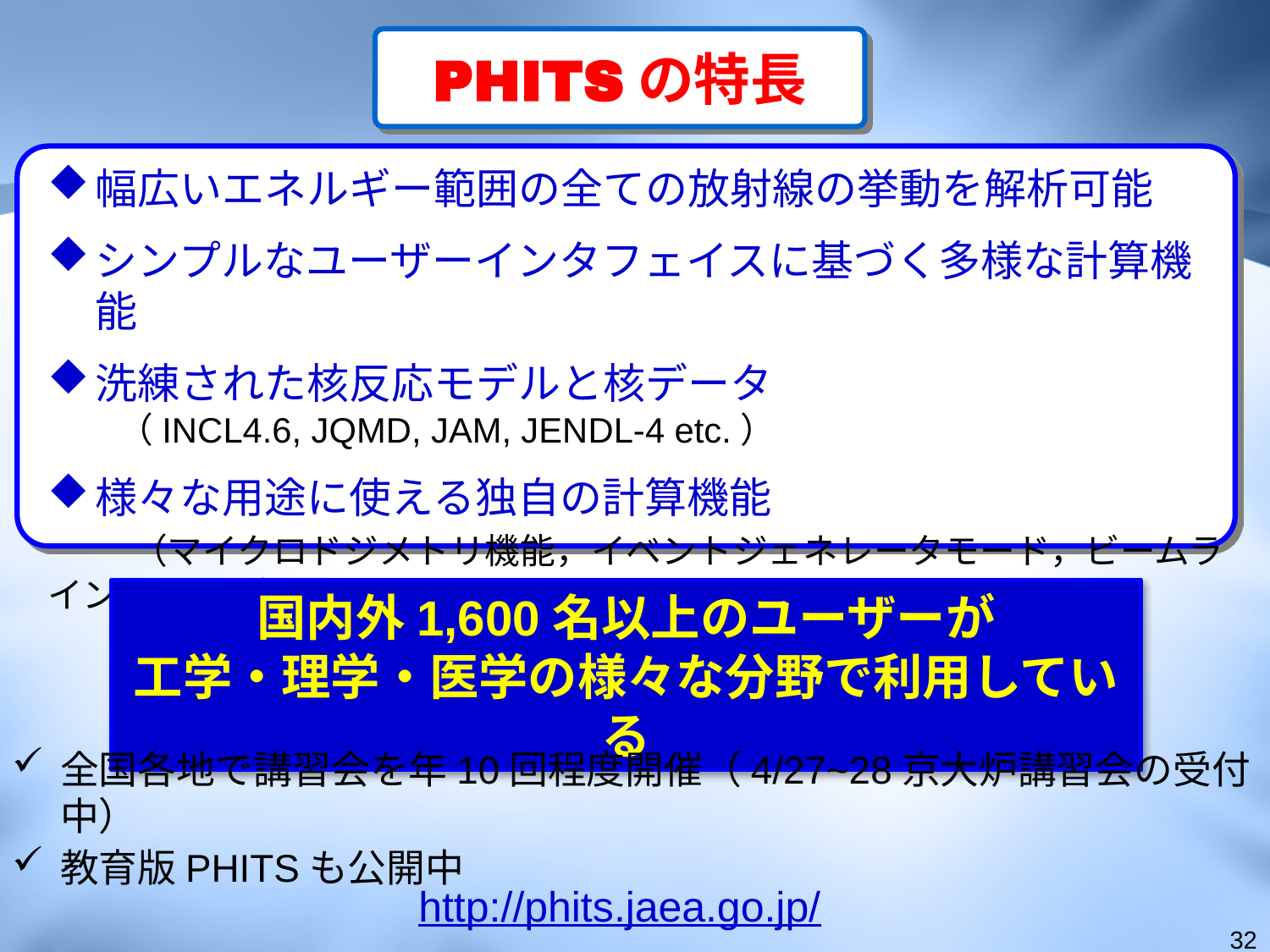

PHITSの特長

幅広いエネルギー範囲の全ての放射線の挙動を解析可能
シンプルなユーザーインタフェイスに基づく多様な計算機能
洗練された核反応モデルと核データ
　　（INCL4.6, JQMD, JAM, JENDL-4 etc.）
様々な用途に使える独自の計算機能
　　（マイクロドジメトリ機能，イベントジェネレータモード，ビームライン設計機能）
国内外1,600名以上のユーザーが
工学・理学・医学の様々な分野で利用している
全国各地で講習会を年10回程度開催（4/27~28京大炉講習会の受付中）
教育版PHITSも公開中
http://phits.jaea.go.jp/
32